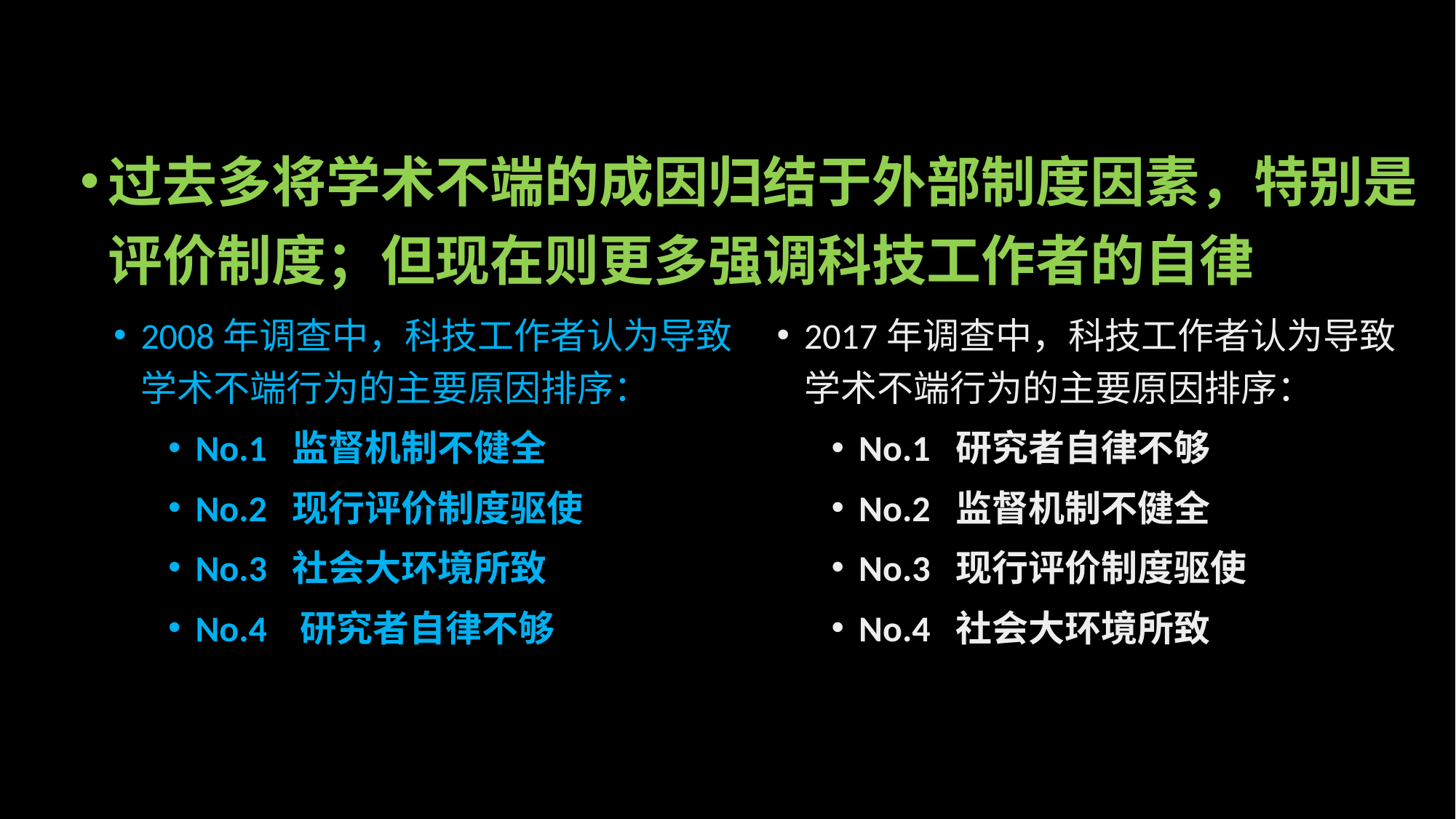

过去多将学术不端的成因归结于外部制度因素，特别是评价制度；但现在则更多强调科技工作者的自律
2017年调查中，科技工作者认为导致学术不端行为的主要原因排序：
No.1  研究者自律不够
No.2  监督机制不健全
No.3  现行评价制度驱使
No.4  社会大环境所致

2008年调查中，科技工作者认为导致学术不端行为的主要原因排序：
No.1  监督机制不健全
No.2  现行评价制度驱使
No.3  社会大环境所致
No.4   研究者自律不够